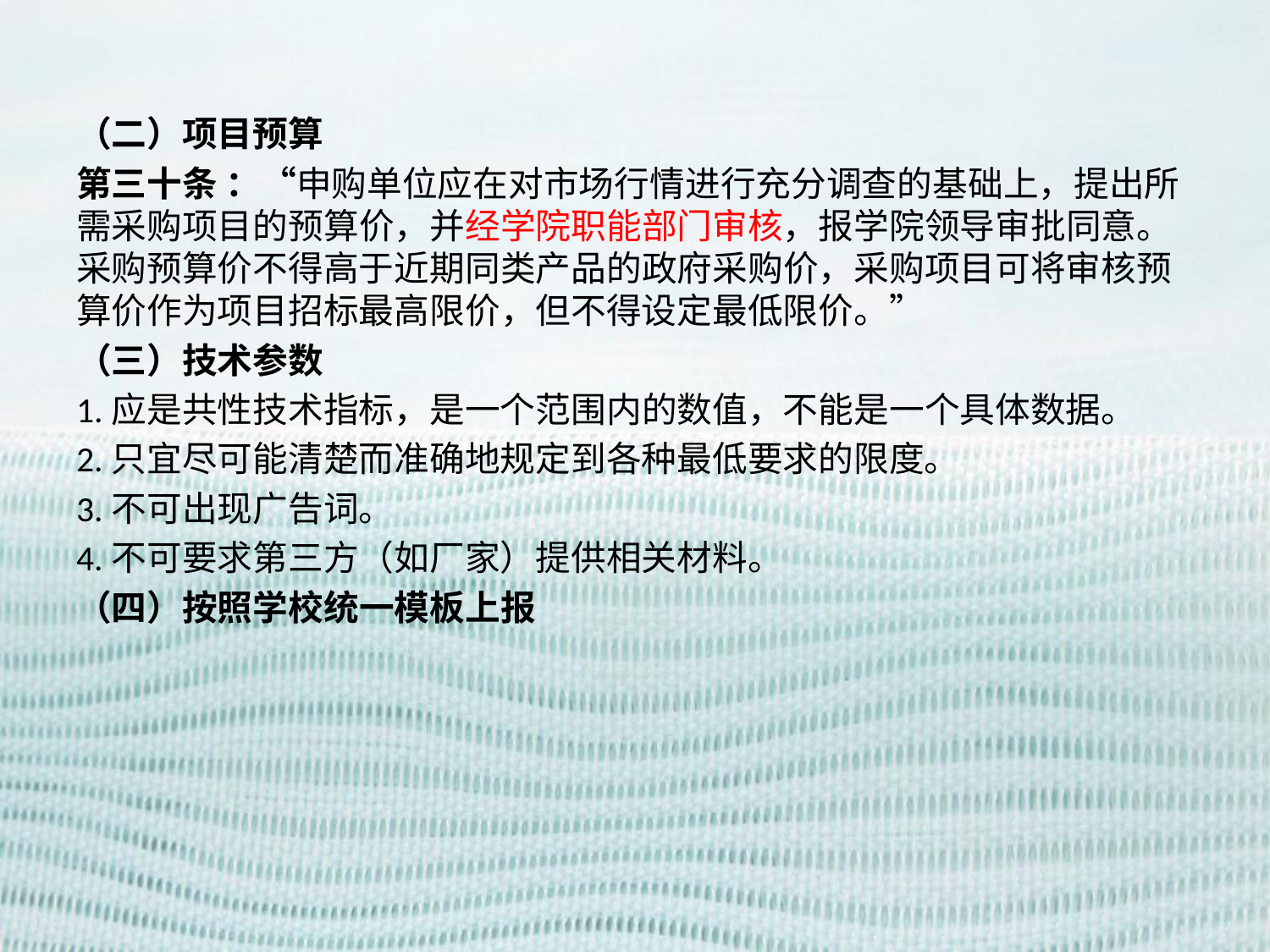

（二）项目预算
第三十条 ：“申购单位应在对市场行情进行充分调查的基础上，提出所需采购项目的预算价，并经学院职能部门审核，报学院领导审批同意。采购预算价不得高于近期同类产品的政府采购价，采购项目可将审核预算价作为项目招标最高限价，但不得设定最低限价。”
（三）技术参数
1.应是共性技术指标，是一个范围内的数值，不能是一个具体数据。
2.只宜尽可能清楚而准确地规定到各种最低要求的限度。
3.不可出现广告词。
4.不可要求第三方（如厂家）提供相关材料。
（四）按照学校统一模板上报